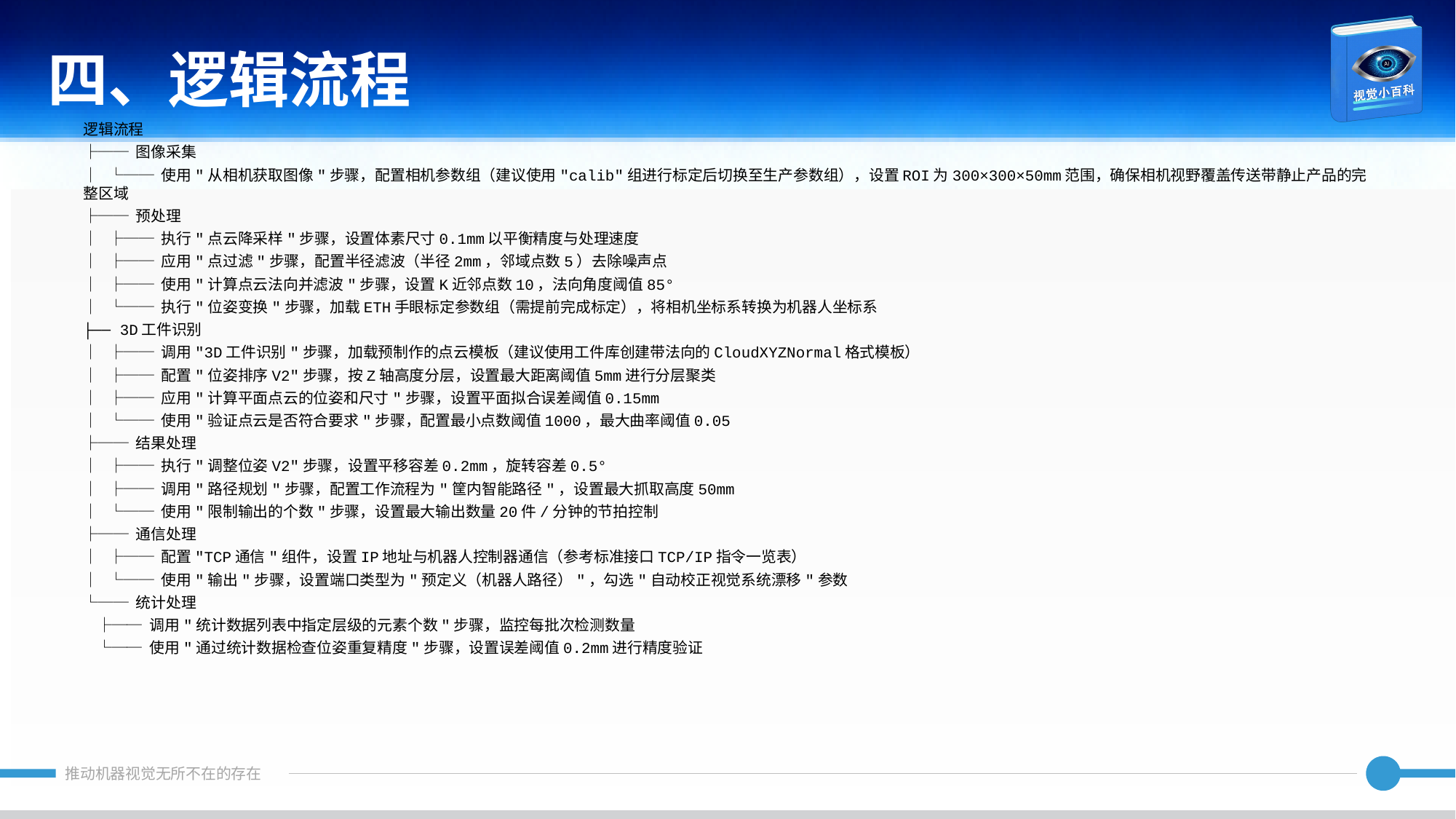

四、逻辑流程

逻辑流程
├── 图像采集
│   └── 使用"从相机获取图像"步骤，配置相机参数组（建议使用"calib"组进行标定后切换至生产参数组），设置ROI为300×300×50mm范围，确保相机视野覆盖传送带静止产品的完整区域
├── 预处理
│   ├── 执行"点云降采样"步骤，设置体素尺寸0.1mm以平衡精度与处理速度
│   ├── 应用"点过滤"步骤，配置半径滤波（半径2mm，邻域点数5）去除噪声点
│   ├── 使用"计算点云法向并滤波"步骤，设置K近邻点数10，法向角度阈值85°
│   └── 执行"位姿变换"步骤，加载ETH手眼标定参数组（需提前完成标定），将相机坐标系转换为机器人坐标系
├── 3D工件识别
│   ├── 调用"3D工件识别"步骤，加载预制作的点云模板（建议使用工件库创建带法向的CloudXYZNormal格式模板）
│   ├── 配置"位姿排序V2"步骤，按Z轴高度分层，设置最大距离阈值5mm进行分层聚类
│   ├── 应用"计算平面点云的位姿和尺寸"步骤，设置平面拟合误差阈值0.15mm
│   └── 使用"验证点云是否符合要求"步骤，配置最小点数阈值1000，最大曲率阈值0.05
├── 结果处理
│   ├── 执行"调整位姿V2"步骤，设置平移容差0.2mm，旋转容差0.5°
│   ├── 调用"路径规划"步骤，配置工作流程为"筐内智能路径"，设置最大抓取高度50mm
│   └── 使用"限制输出的个数"步骤，设置最大输出数量20件/分钟的节拍控制
├── 通信处理
│   ├── 配置"TCP通信"组件，设置IP地址与机器人控制器通信（参考标准接口TCP/IP指令一览表）
│   └── 使用"输出"步骤，设置端口类型为"预定义（机器人路径）"，勾选"自动校正视觉系统漂移"参数
└── 统计处理
    ├── 调用"统计数据列表中指定层级的元素个数"步骤，监控每批次检测数量
    └── 使用"通过统计数据检查位姿重复精度"步骤，设置误差阈值0.2mm进行精度验证
9